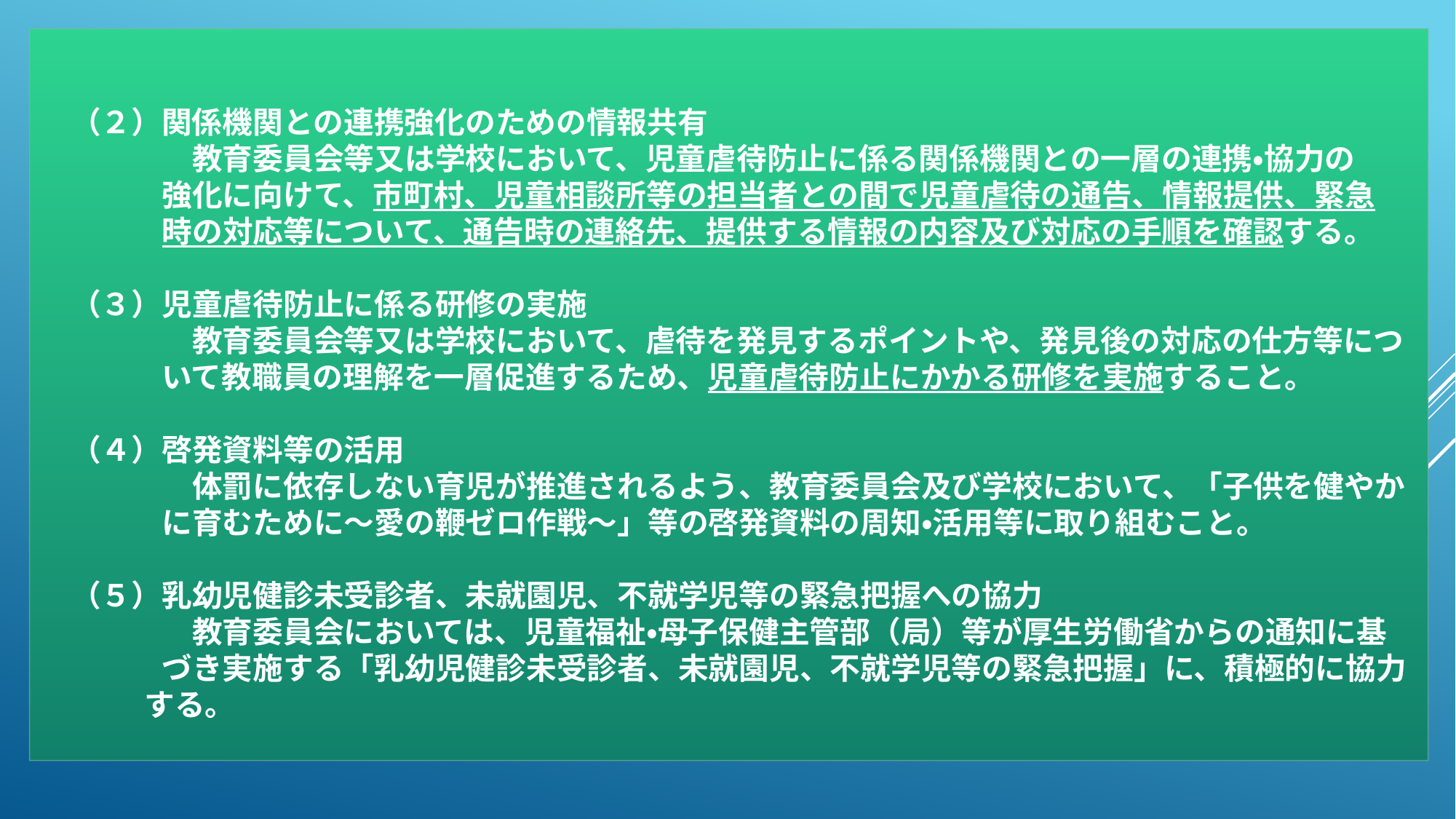

（２）関係機関との連携強化のための情報共有
　　　　　教育委員会等又は学校において、児童虐待防止に係る関係機関との一層の連携・協力の
　　　　強化に向けて、市町村、児童相談所等の担当者との間で児童虐待の通告、情報提供、緊急
　　　　時の対応等について、通告時の連絡先、提供する情報の内容及び対応の手順を確認する。

　（３）児童虐待防止に係る研修の実施
　　　　　教育委員会等又は学校において、虐待を発見するポイントや、発見後の対応の仕方等につ
　　　　いて教職員の理解を一層促進するため、児童虐待防止にかかる研修を実施すること。

　（４）啓発資料等の活用
　　　　　体罰に依存しない育児が推進されるよう、教育委員会及び学校において、「子供を健やか
　　　　に育むために～愛の鞭ゼロ作戦～」等の啓発資料の周知・活用等に取り組むこと。

　（５）乳幼児健診未受診者、未就園児、不就学児等の緊急把握への協力
　　　　　教育委員会においては、児童福祉・母子保健主管部（局）等が厚生労働省からの通知に基
　　　　づき実施する「乳幼児健診未受診者、未就園児、不就学児等の緊急把握」に、積極的に協力
              する。